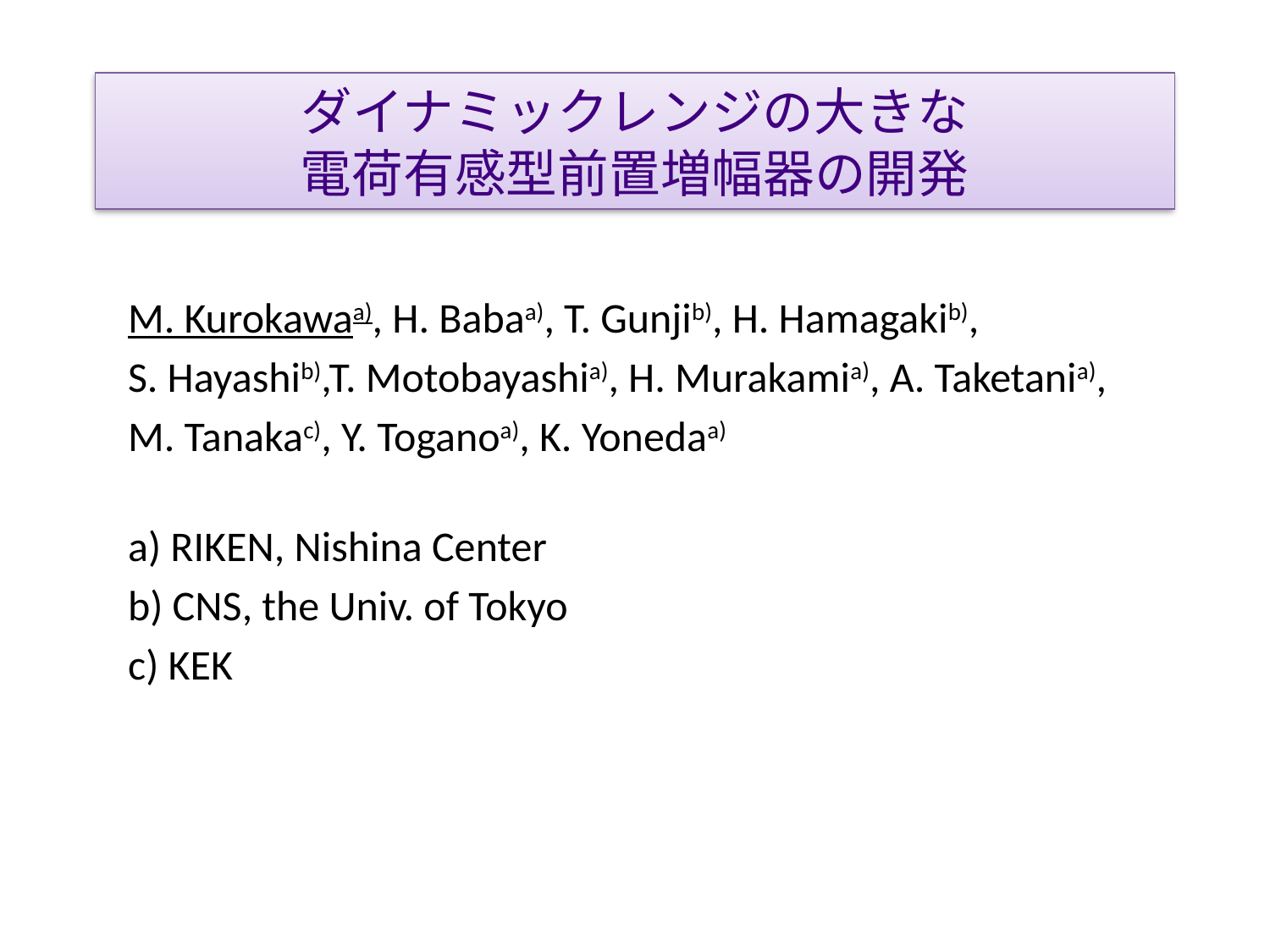

# ダイナミックレンジの大きな 電荷有感型前置増幅器の開発
M. Kurokawaa), H. Babaa), T. Gunjib), H. Hamagakib),
S. Hayashib),T. Motobayashia), H. Murakamia), A. Taketania),
M. Tanakac), Y. Toganoa), K. Yonedaa)

a) RIKEN, Nishina Center
b) CNS, the Univ. of Tokyo
c) KEK